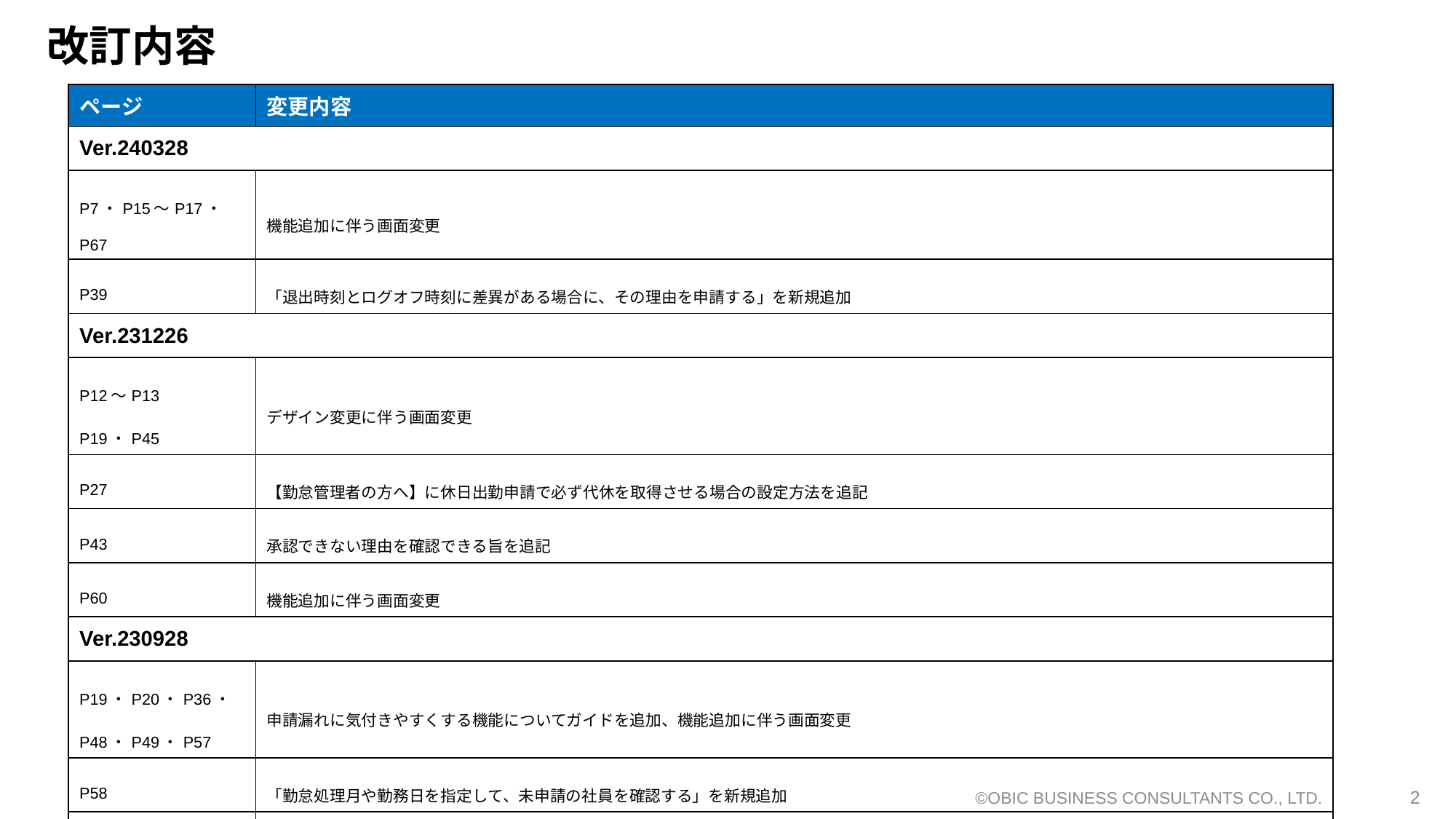

# 改訂内容
| ページ | 変更内容 |
| --- | --- |
| Ver.240328 |  |
| P7・P15～P17・P67 | 機能追加に伴う画面変更 |
| P39 | 「退出時刻とログオフ時刻に差異がある場合に、その理由を申請する」を新規追加 |
| Ver.231226 |  |
| P12～P13 P19・P45 | デザイン変更に伴う画面変更 |
| P27 | 【勤怠管理者の方へ】に休日出勤申請で必ず代休を取得させる場合の設定方法を追記 |
| P43 | 承認できない理由を確認できる旨を追記 |
| P60 | 機能追加に伴う画面変更 |
| Ver.230928 |  |
| P19・P20・P36・P48・P49・P57 | 申請漏れに気付きやすくする機能についてガイドを追加、機能追加に伴う画面変更 |
| P58 | 「勤怠処理月や勤務日を指定して、未申請の社員を確認する」を新規追加 |
| P59～P60 | 「現時点の時間外労働状況を確認する」、「現時点の有休消化状況を確認する」を新規追加 |
| P65・P67 | 「工数データに誤りや入力漏れがないかを社員別に確認する」、「工数データの合計をプロジェクト別に確認する」を新規追加 |
| P8・P62・P64 | 工数入力の警告表示の改善に伴うガイドの変更・画面変更 |

©OBIC BUSINESS CONSULTANTS CO., LTD.
2